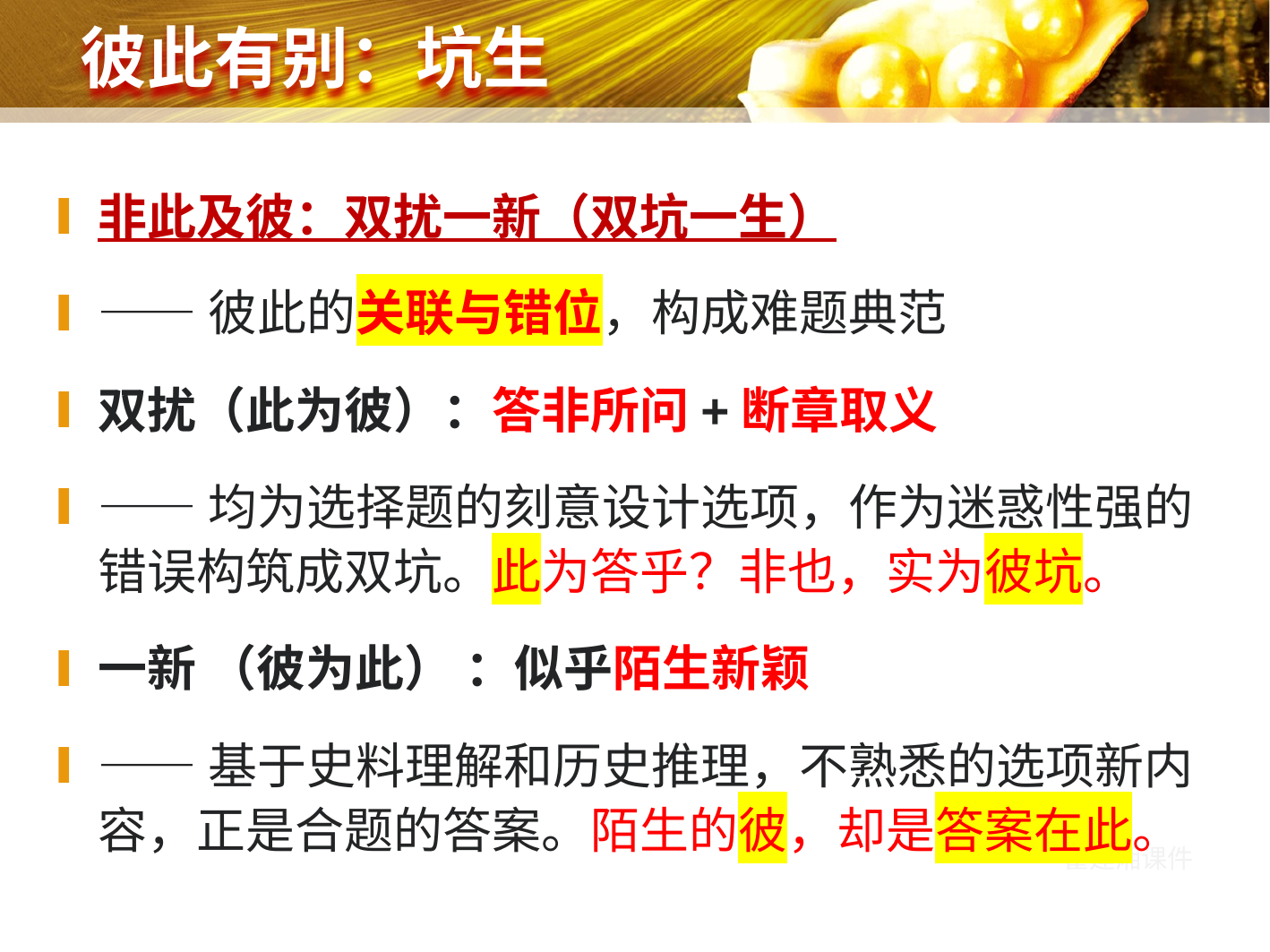

# 彼此有别：坑生
非此及彼：双扰一新（双坑一生）
——彼此的关联与错位，构成难题典范
双扰（此为彼）：答非所问+断章取义
——均为选择题的刻意设计选项，作为迷惑性强的错误构筑成双坑。此为答乎？非也，实为彼坑。
一新 （彼为此） ：似乎陌生新颖
——基于史料理解和历史推理，不熟悉的选项新内容，正是合题的答案。陌生的彼，却是答案在此。